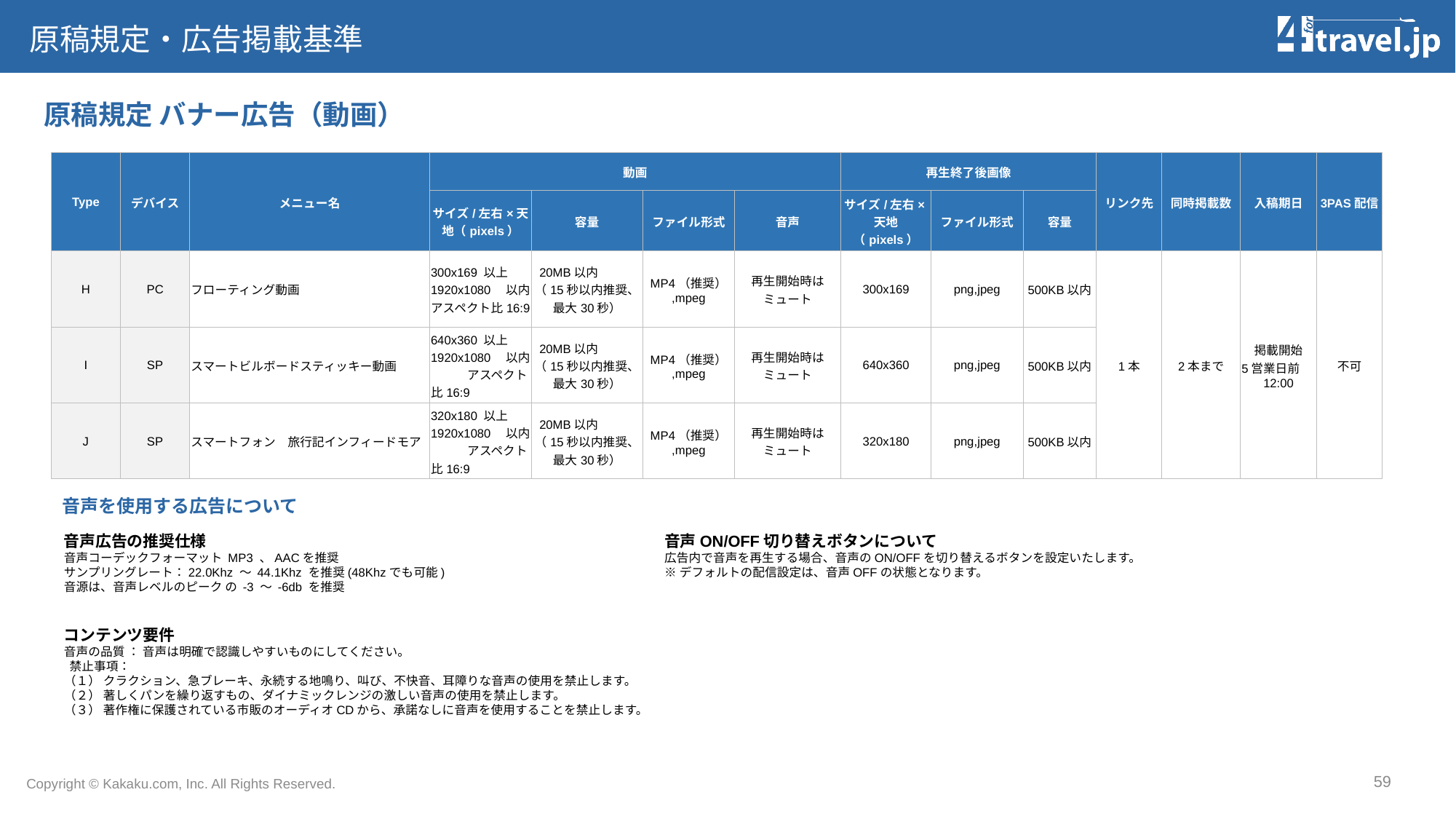

原稿規定・広告掲載基準
# 原稿規定 バナー広告（動画）
| Type | デバイス | メニュー名 | 動画 |  |  |  | 再生終了後画像 |  |  | リンク先 | 同時掲載数 | 入稿期日 | 3PAS配信 |
| --- | --- | --- | --- | --- | --- | --- | --- | --- | --- | --- | --- | --- | --- |
|  |  |  | サイズ/左右×天地（pixels） | 容量 | ファイル形式 | 音声 | サイズ/左右×天地（pixels） | ファイル形式 | 容量 |  |  |  |  |
| H | PC | フローティング動画 | 300x169 以上 1920x1080　以内 アスペクト比16:9 | 20MB以内　　　（15秒以内推奨、最大30秒） | MP4（推奨） ,mpeg | 再生開始時はミュート | 300x169 | png,jpeg | 500KB以内 | 1本 | 2本まで | 掲載開始 5営業日前　12:00 | 不可 |
| I | SP | スマートビルボードスティッキー動画 | 640x360 以上 1920x1080　以内　　　アスペクト比16:9 | 20MB以内　　　（15秒以内推奨、最大30秒） | MP4（推奨） ,mpeg | 再生開始時はミュート | 640x360 | png,jpeg | 500KB以内 |  |  |  |  |
| J | SP | スマートフォン　旅行記インフィードモア | 320x180 以上 1920x1080　以内　　　アスペクト比16:9 | 20MB以内　　　（15秒以内推奨、最大30秒） | MP4（推奨） ,mpeg | 再生開始時はミュート | 320x180 | png,jpeg | 500KB以内 |  |  |  |  |
音声を使用する広告について
音声広告の推奨仕様
音声コーデックフォーマット MP3 、AACを推奨
サンプリングレート：22.0Khz ～ 44.1Khz を推奨(48Khzでも可能)
音源は、音声レベルのピーク の -3 ～ -6db を推奨

コンテンツ要件
音声の品質 ： 音声は明確で認識しやすいものにしてください。
 禁止事項：
（１） クラクション、急ブレーキ、永続する地鳴り、叫び、不快音、耳障りな音声の使用を禁止します。
（２） 著しくパンを繰り返すもの、ダイナミックレンジの激しい音声の使用を禁止します。
（３） 著作権に保護されている市販のオーディオCDから、承諾なしに音声を使用することを禁止します。
音声ON/OFF切り替えボタンについて
広告内で音声を再生する場合、音声のON/OFFを切り替えるボタンを設定いたします。
※デフォルトの配信設定は、音声OFFの状態となります。
59
Copyright © Kakaku.com, Inc. All Rights Reserved.